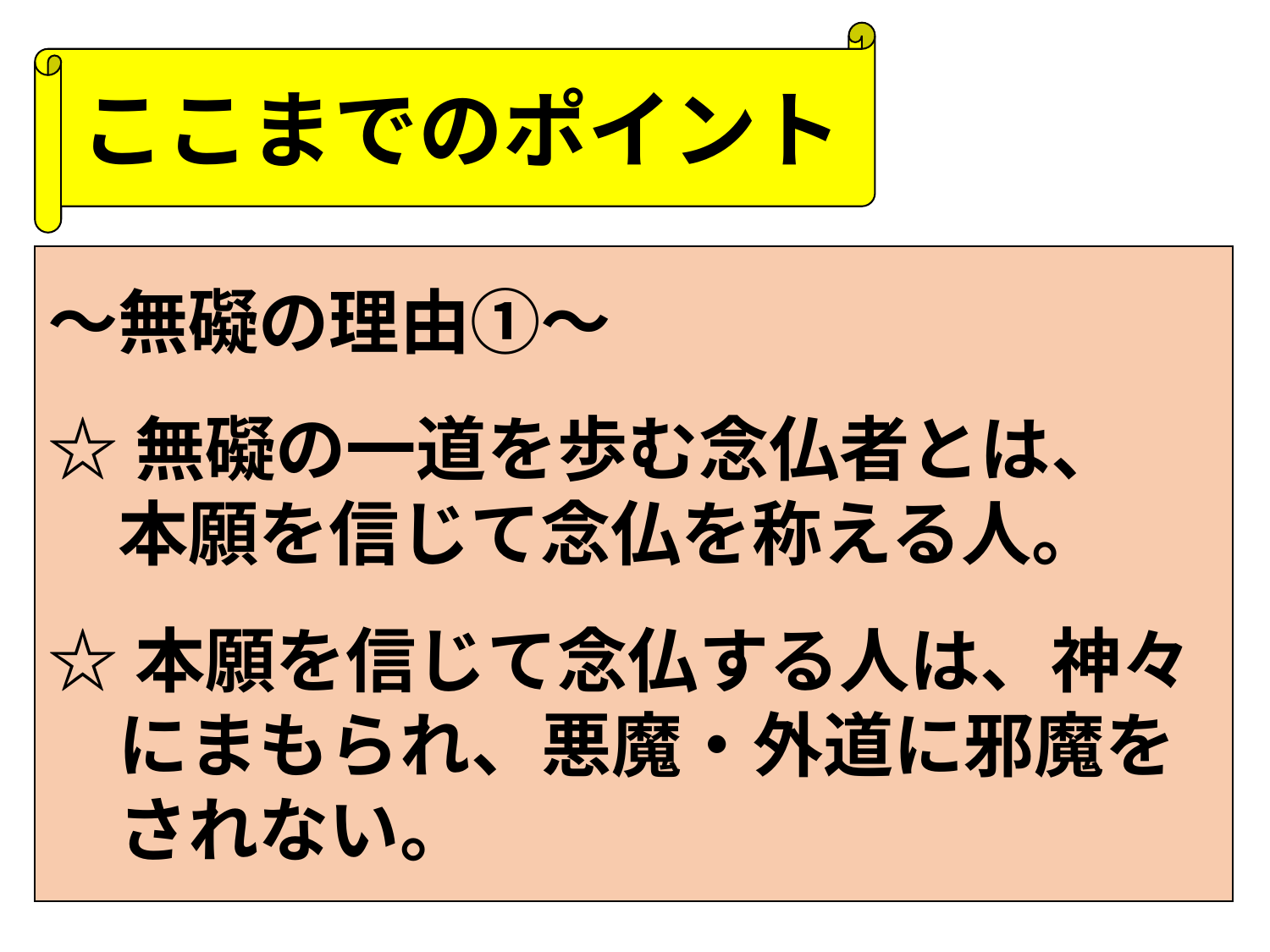

ここまでのポイント
～無礙の理由①～

☆無礙の一道を歩む念仏者とは、
　本願を信じて念仏を称える人。

☆本願を信じて念仏する人は、神々
　にまもられ、悪魔・外道に邪魔を
　されない。